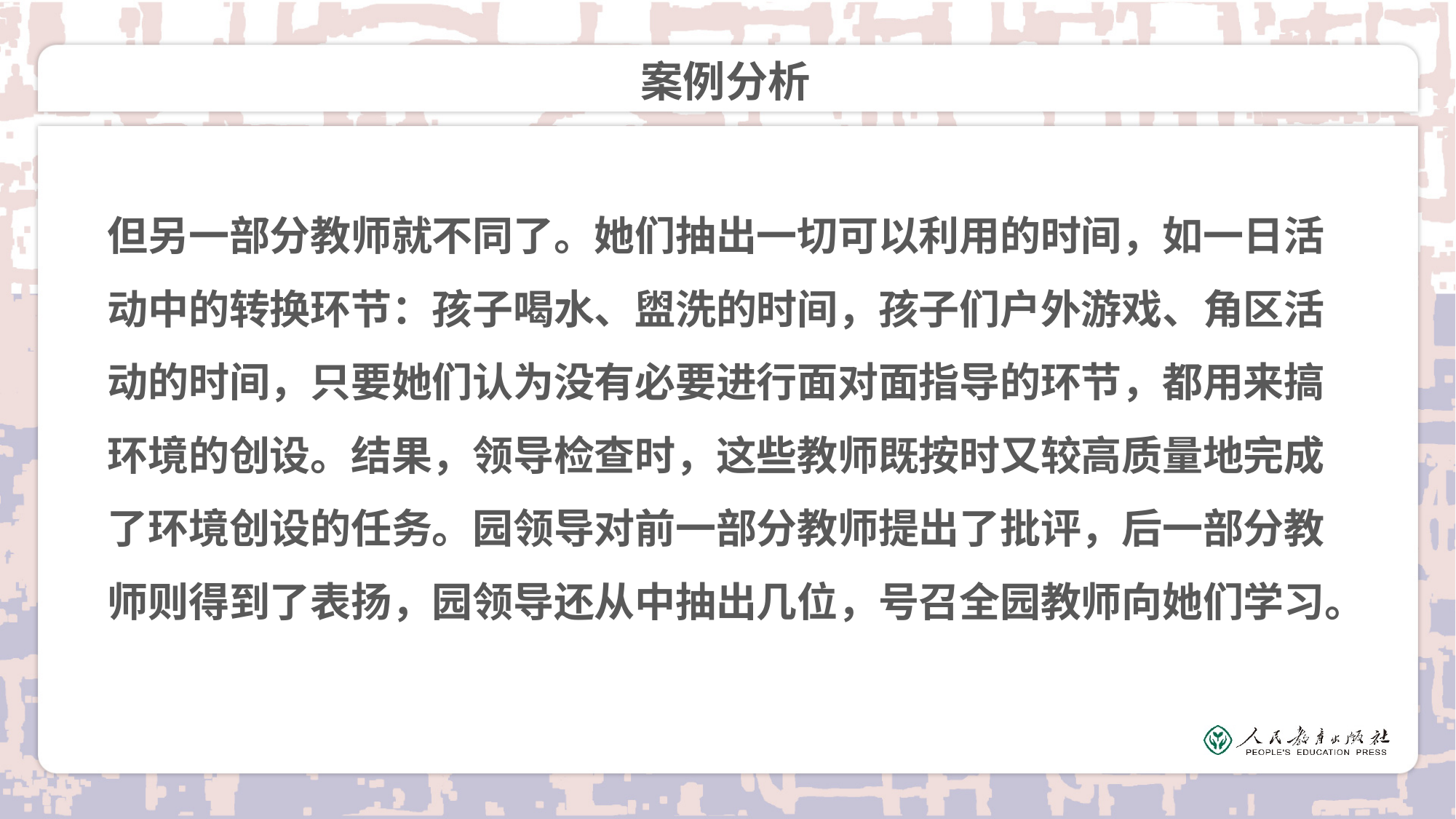

# 案例分析
但另一部分教师就不同了。她们抽出一切可以利用的时间，如一日活动中的转换环节：孩子喝水、盥洗的时间，孩子们户外游戏、角区活动的时间，只要她们认为没有必要进行面对面指导的环节，都用来搞环境的创设。结果，领导检查时，这些教师既按时又较高质量地完成了环境创设的任务。园领导对前一部分教师提出了批评，后一部分教师则得到了表扬，园领导还从中抽出几位，号召全园教师向她们学习。